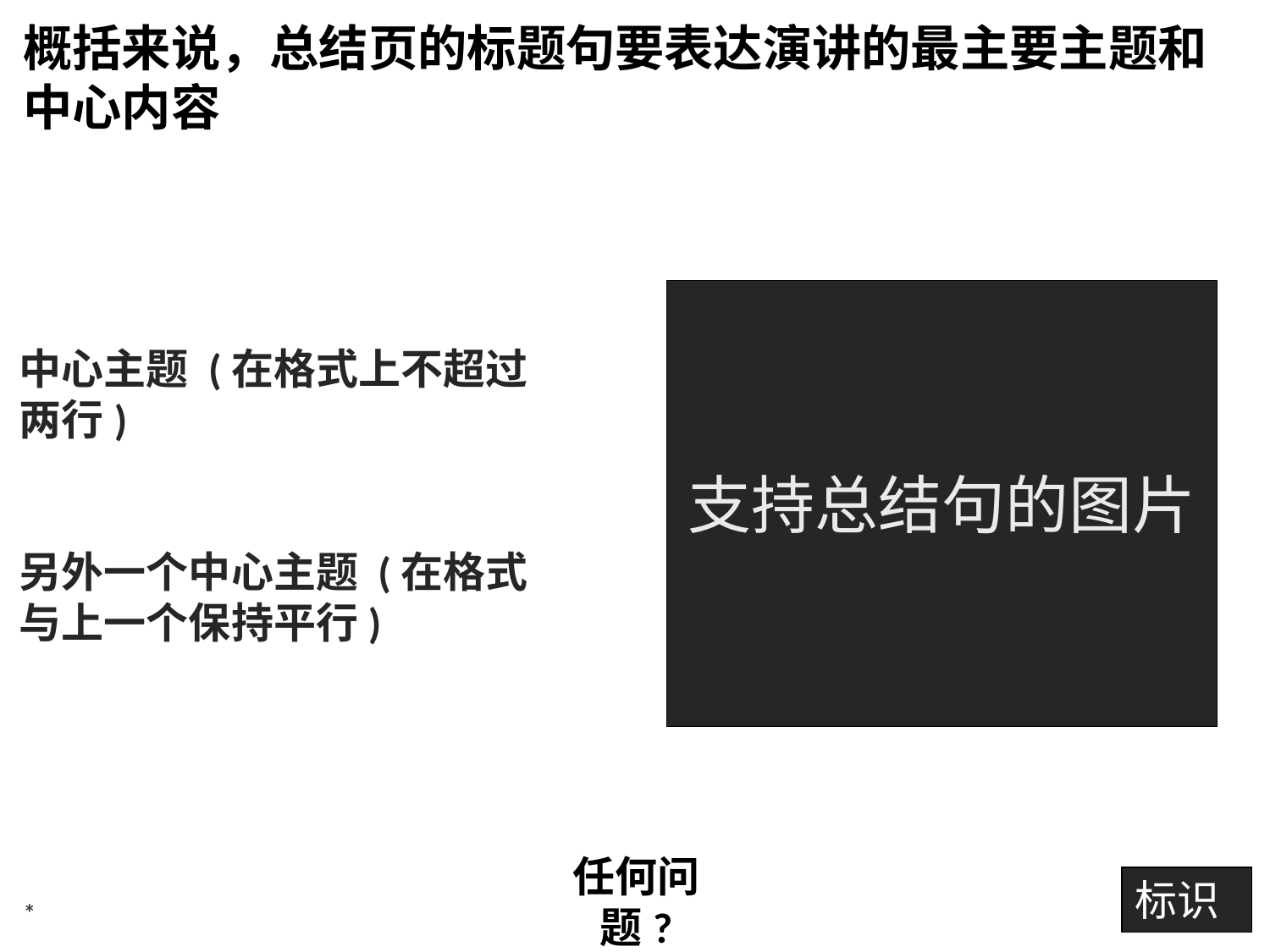

概括来说，总结页的标题句要表达演讲的最主要主题和中心内容
支持总结句的图片
中心主题 (在格式上不超过两行)

另外一个中心主题 (在格式与上一个保持平行)
任何问题?
标识

*